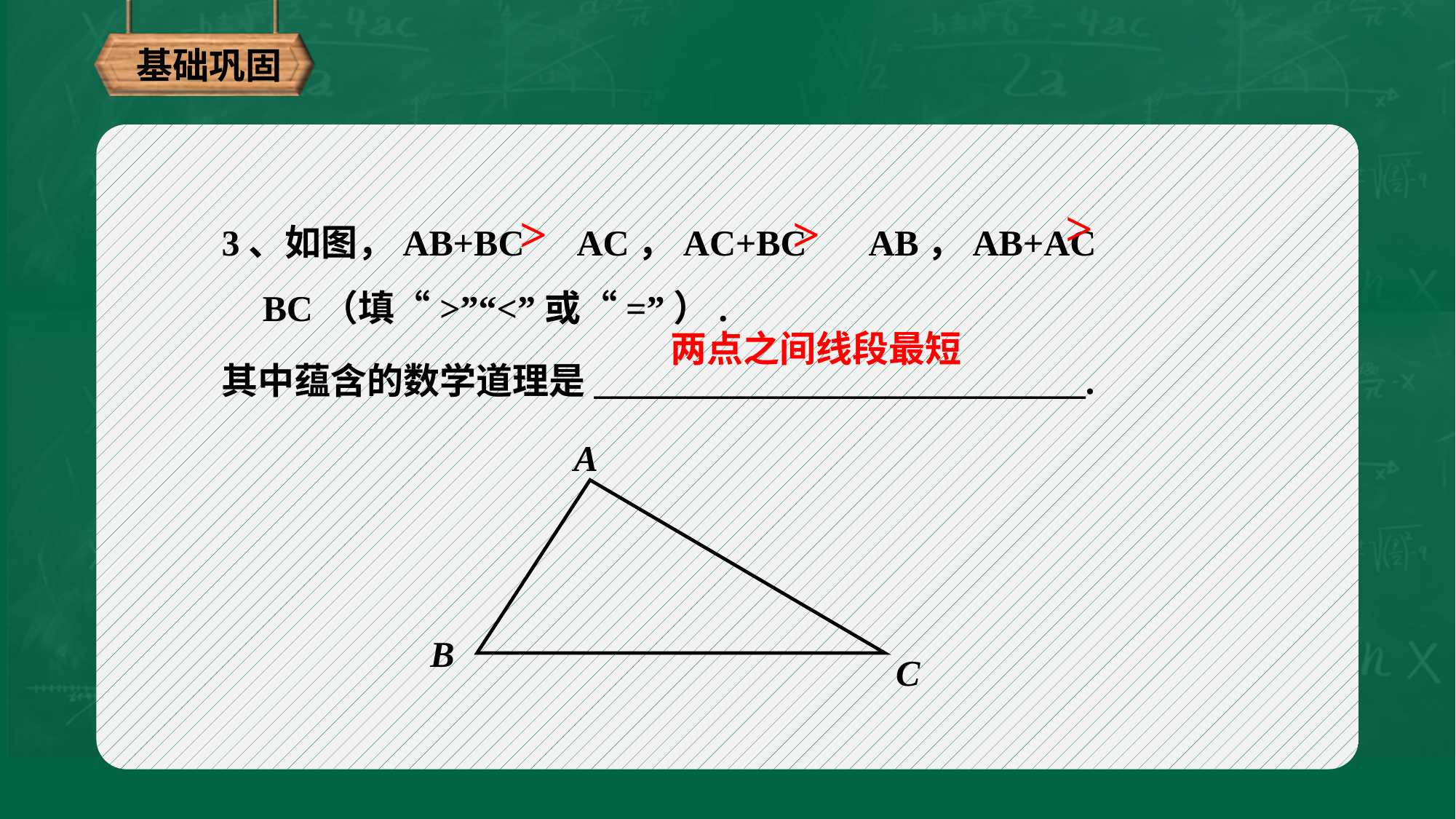

基础巩固
3、如图，AB+BC      AC，AC+BC       AB，AB+AC        BC（填“>”“<”或“=”）.
其中蕴含的数学道理是___________________________.
>
>
>
两点之间线段最短
A

B
C